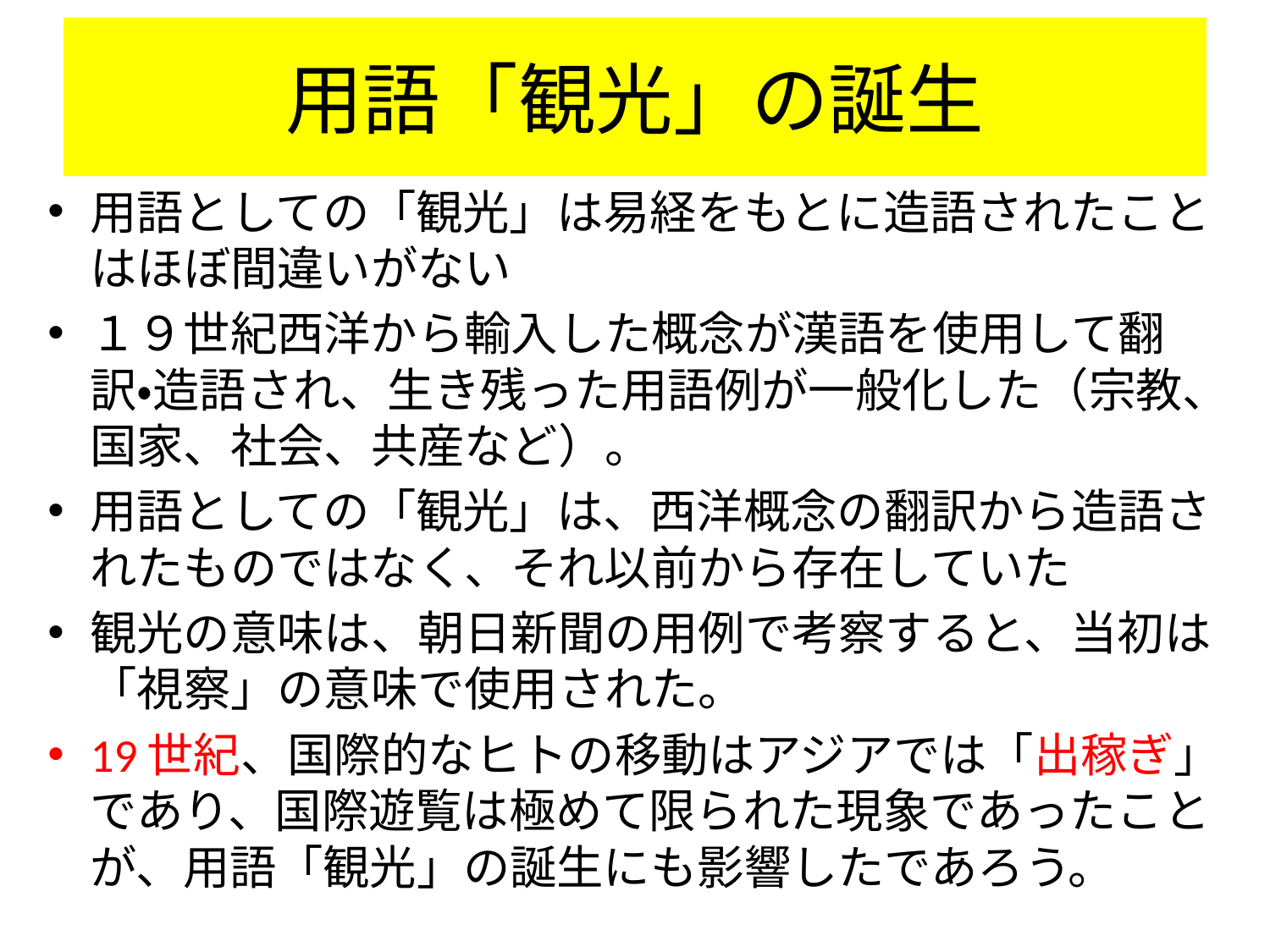

# 用語「観光」の誕生
用語としての「観光」は易経をもとに造語されたことはほぼ間違いがない
１９世紀西洋から輸入した概念が漢語を使用して翻訳・造語され、生き残った用語例が一般化した（宗教、国家、社会、共産など）。
用語としての「観光」は、西洋概念の翻訳から造語されたものではなく、それ以前から存在していた
観光の意味は、朝日新聞の用例で考察すると、当初は「視察」の意味で使用された。
19世紀、国際的なヒトの移動はアジアでは「出稼ぎ」であり、国際遊覧は極めて限られた現象であったことが、用語「観光」の誕生にも影響したであろう。